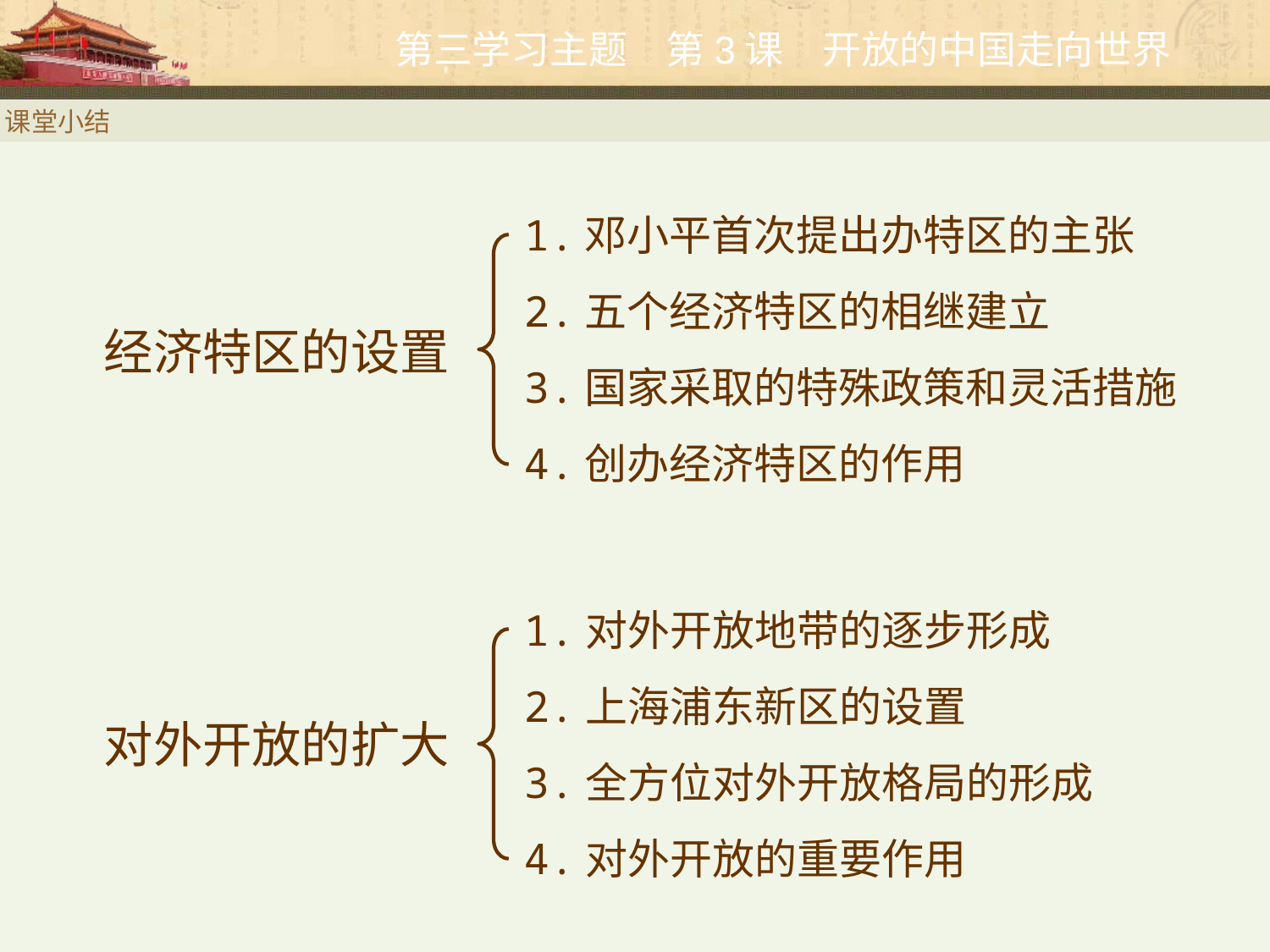

课堂小结
1.邓小平首次提出办特区的主张
2.五个经济特区的相继建立
3.国家采取的特殊政策和灵活措施
4.创办经济特区的作用

经济特区的设置
1.对外开放地带的逐步形成
2.上海浦东新区的设置
3.全方位对外开放格局的形成
4.对外开放的重要作用

对外开放的扩大